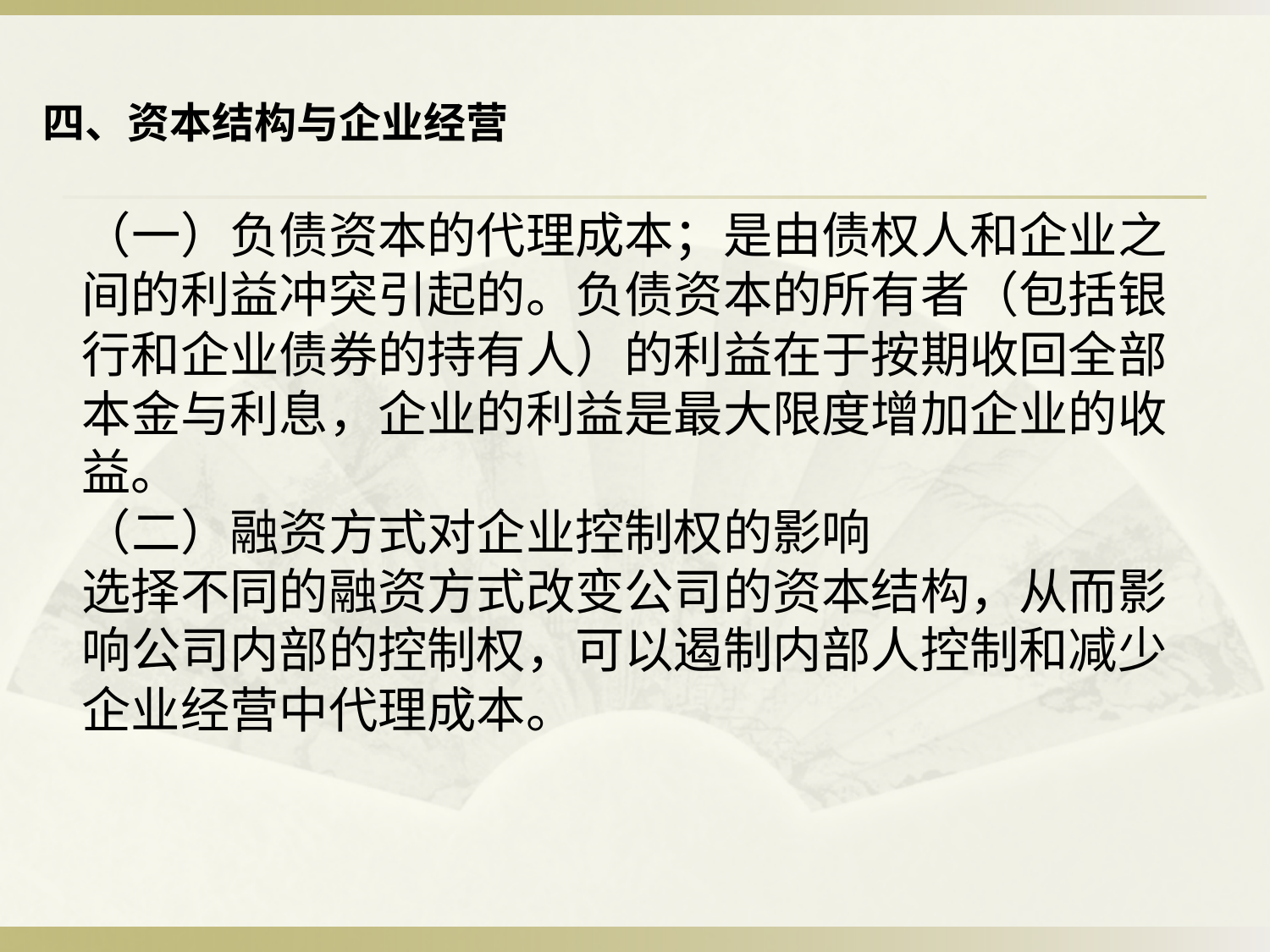

四、资本结构与企业经营
（一）负债资本的代理成本；是由债权人和企业之间的利益冲突引起的。负债资本的所有者（包括银行和企业债券的持有人）的利益在于按期收回全部本金与利息，企业的利益是最大限度增加企业的收益。
（二）融资方式对企业控制权的影响
选择不同的融资方式改变公司的资本结构，从而影响公司内部的控制权，可以遏制内部人控制和减少企业经营中代理成本。